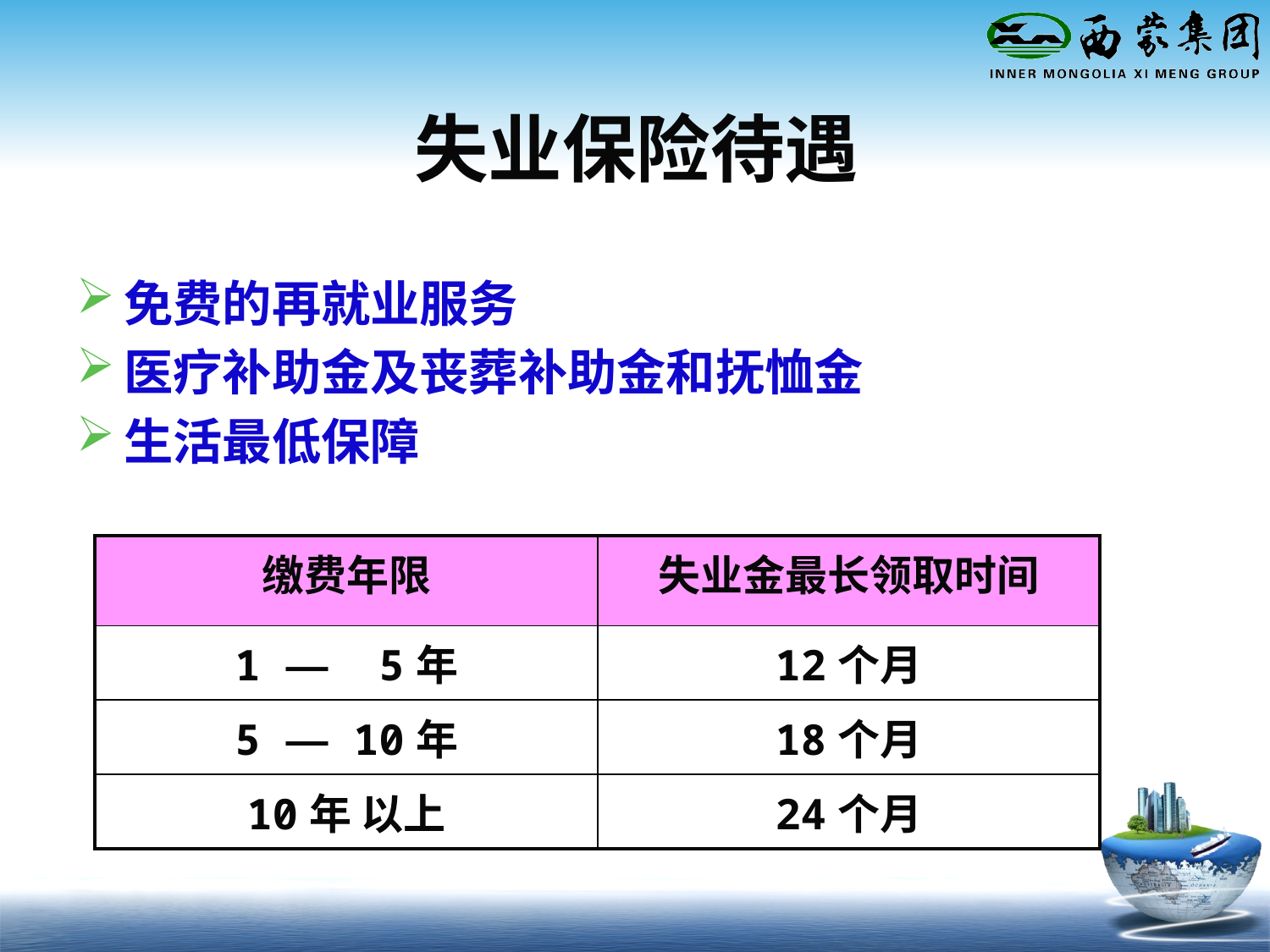

# 失业保险待遇
免费的再就业服务
医疗补助金及丧葬补助金和抚恤金
生活最低保障

| 缴费年限 | 失业金最长领取时间 |
| --- | --- |
| 1 — 5年 | 12个月 |
| 5 — 10年 | 18个月 |
| 10年 以上 | 24个月 |